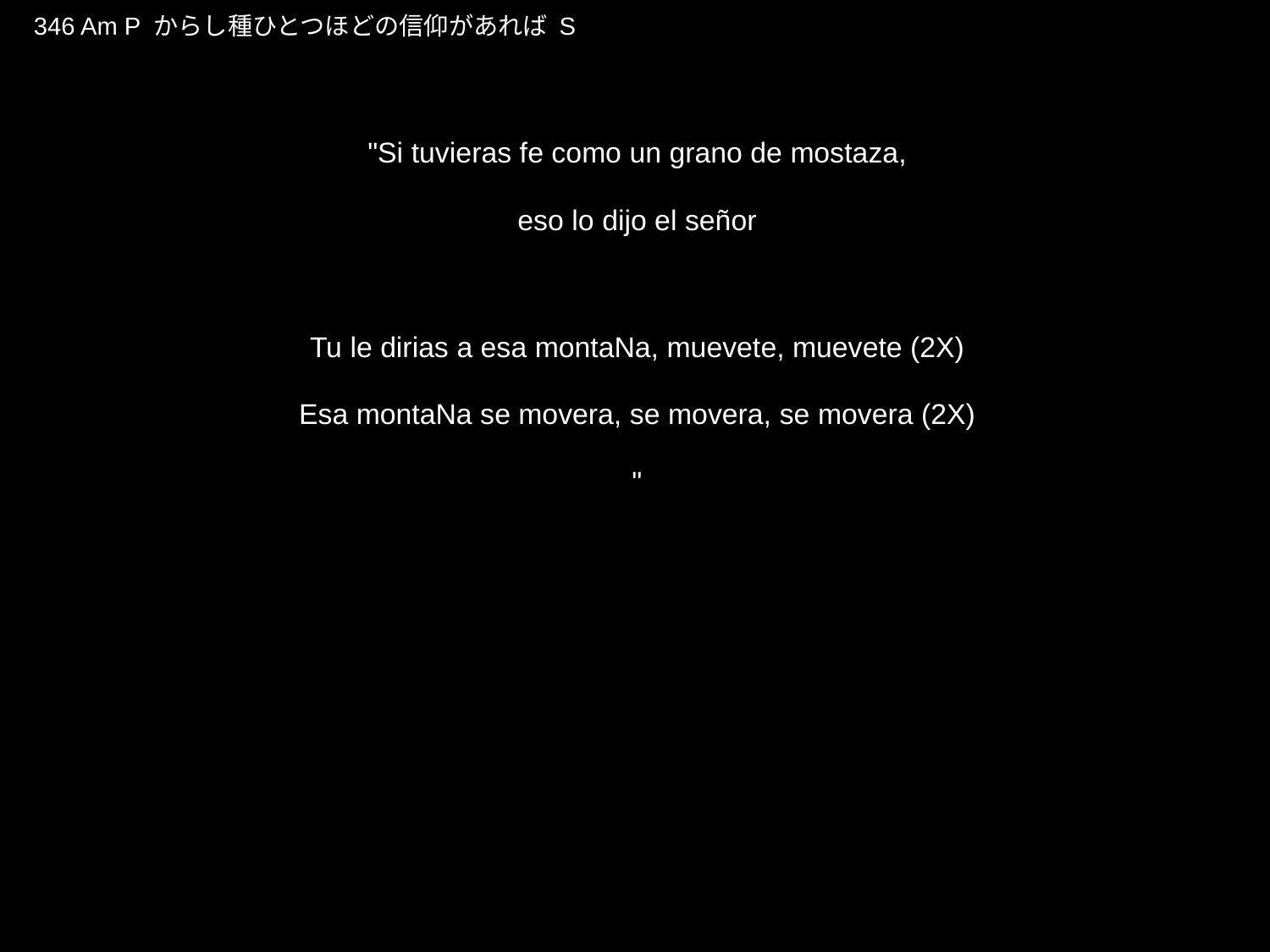

からしだねひとつぶほどのしんこうがあれば
★P
346 Am P からし種ひとつほどの信仰があれば S
★５
"Si tuvieras fe como un grano de mostaza,
eso lo dijo el señor
Tu le dirias a esa montaNa, muevete, muevete (2X)
Esa montaNa se movera, se movera, se movera (2X)
"